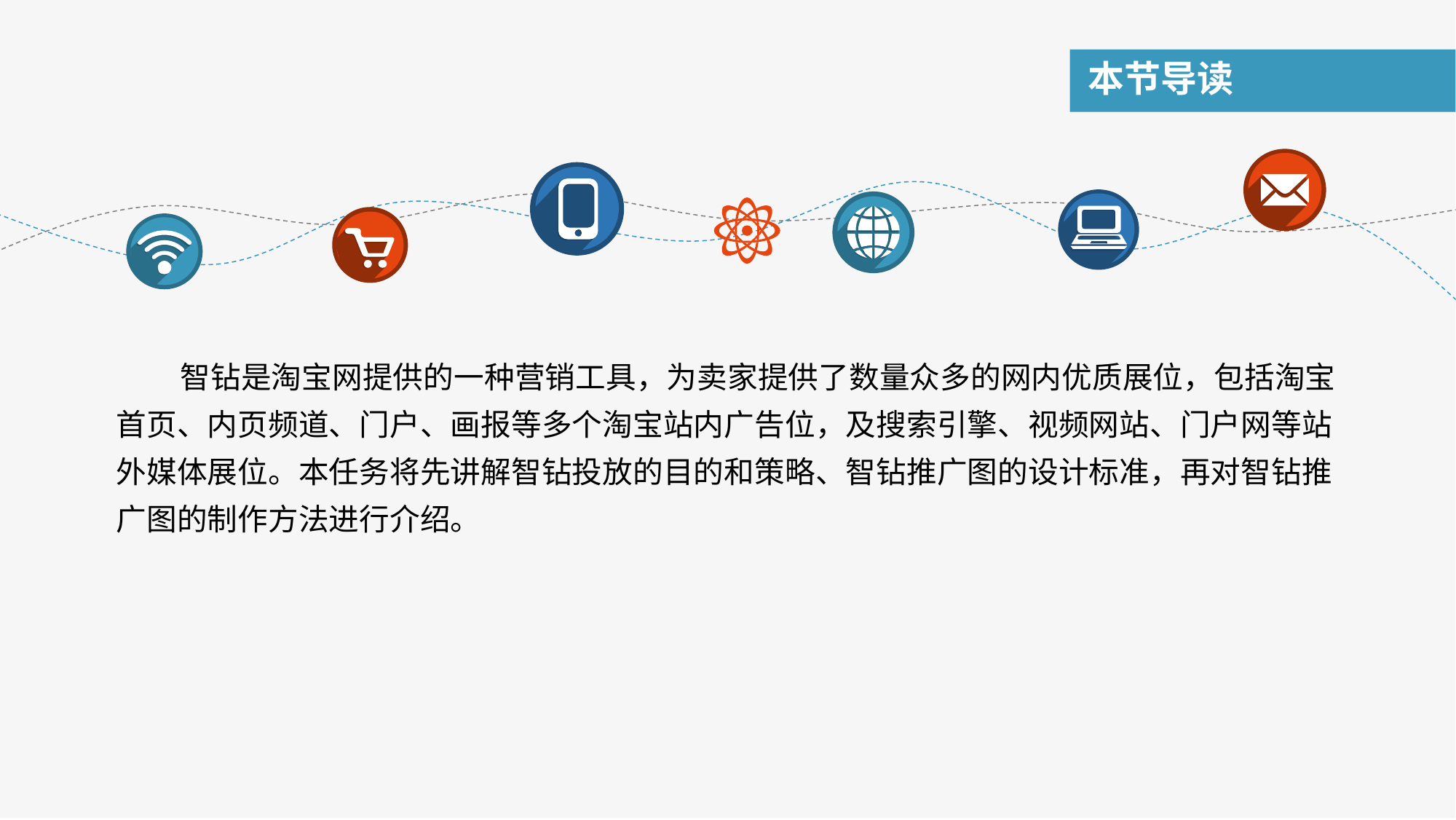

本节导读

智钻是淘宝网提供的一种营销工具，为卖家提供了数量众多的网内优质展位，包括淘宝首页、内页频道、门户、画报等多个淘宝站内广告位，及搜索引擎、视频网站、门户网等站外媒体展位。本任务将先讲解智钻投放的目的和策略、智钻推广图的设计标准，再对智钻推广图的制作方法进行介绍。